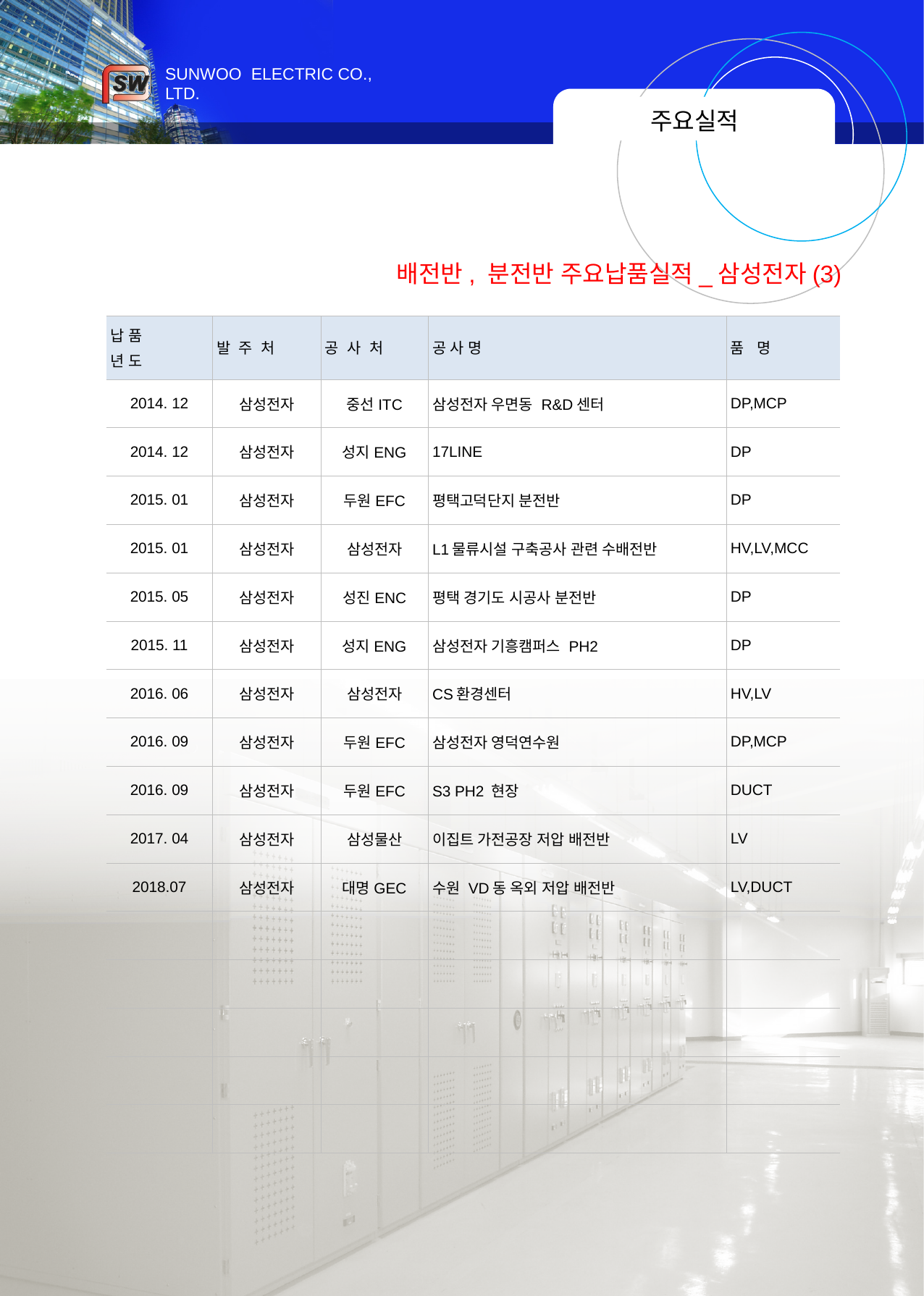

# 주요실적
배전반, 분전반 주요납품실적_삼성전자(3)
| 납 품 년 도 | 발 주 처 | 공 사 처 | 공 사 명 | 품 명 |
| --- | --- | --- | --- | --- |
| 2014. 12 | 삼성전자 | 중선ITC | 삼성전자 우면동 R&D센터 | DP,MCP |
| 2014. 12 | 삼성전자 | 성지ENG | 17LINE | DP |
| 2015. 01 | 삼성전자 | 두원EFC | 평택고덕단지 분전반 | DP |
| 2015. 01 | 삼성전자 | 삼성전자 | L1물류시설 구축공사 관련 수배전반 | HV,LV,MCC |
| 2015. 05 | 삼성전자 | 성진ENC | 평택 경기도 시공사 분전반 | DP |
| 2015. 11 | 삼성전자 | 성지ENG | 삼성전자 기흥캠퍼스 PH2 | DP |
| 2016. 06 | 삼성전자 | 삼성전자 | CS환경센터 | HV,LV |
| 2016. 09 | 삼성전자 | 두원EFC | 삼성전자 영덕연수원 | DP,MCP |
| 2016. 09 | 삼성전자 | 두원EFC | S3 PH2 현장 | DUCT |
| 2017. 04 | 삼성전자 | 삼성물산 | 이집트 가전공장 저압 배전반 | LV |
| 2018.07 | 삼성전자 | 대명GEC | 수원 VD동 옥외 저압 배전반 | LV,DUCT |
|  |  |  |  |  |
|  |  |  |  |  |
|  |  |  |  |  |
|  |  |  |  |  |
|  |  |  |  |  |